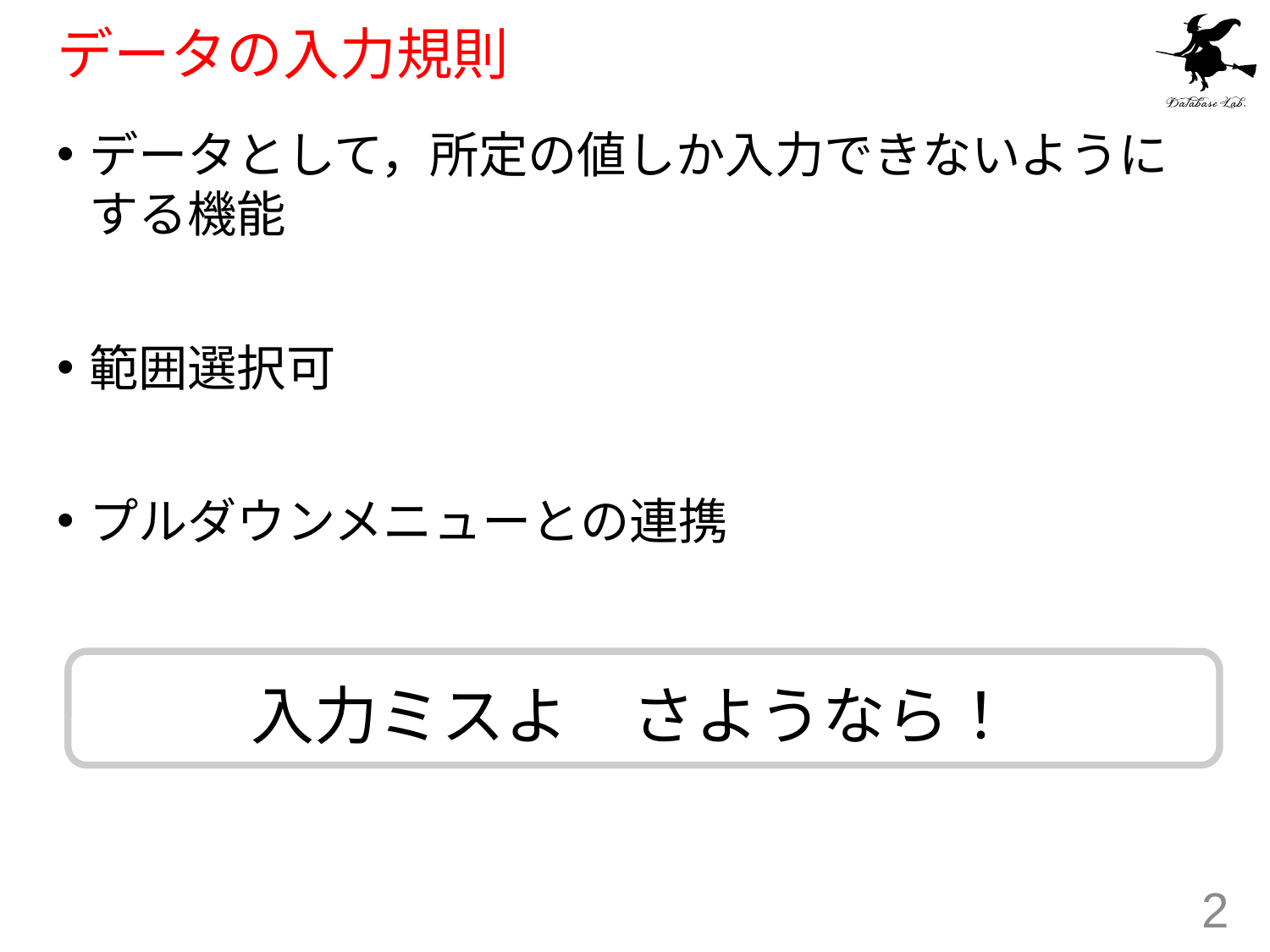

# データの入力規則
データとして，所定の値しか入力できないようにする機能

範囲選択可

プルダウンメニューとの連携

入力ミスよ　さようなら！
2